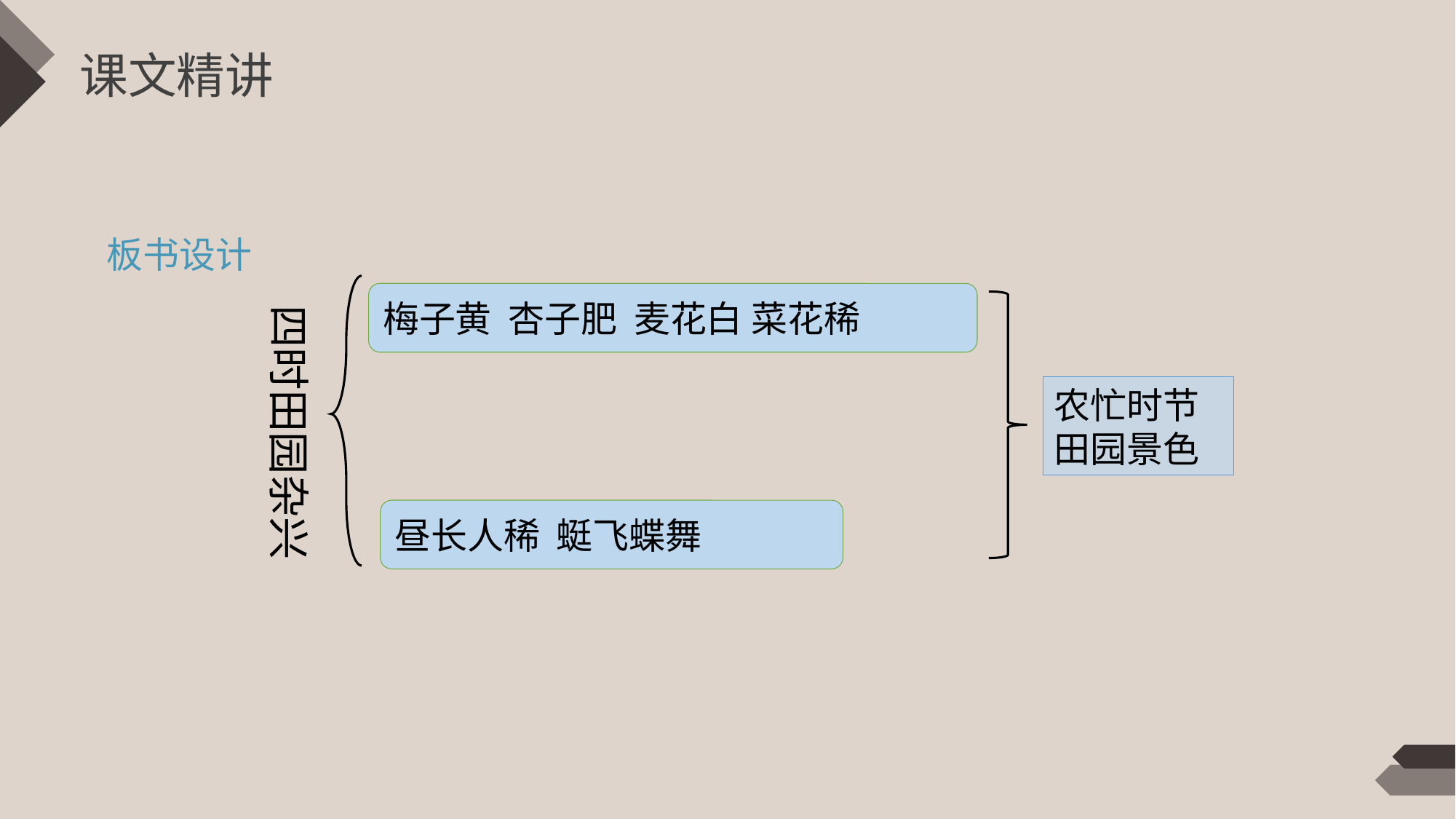

课文精讲
板书设计

梅子黄  杏子肥  麦花白 菜花稀

四时田园杂兴
农忙时节
田园景色
昼长人稀  蜓飞蝶舞